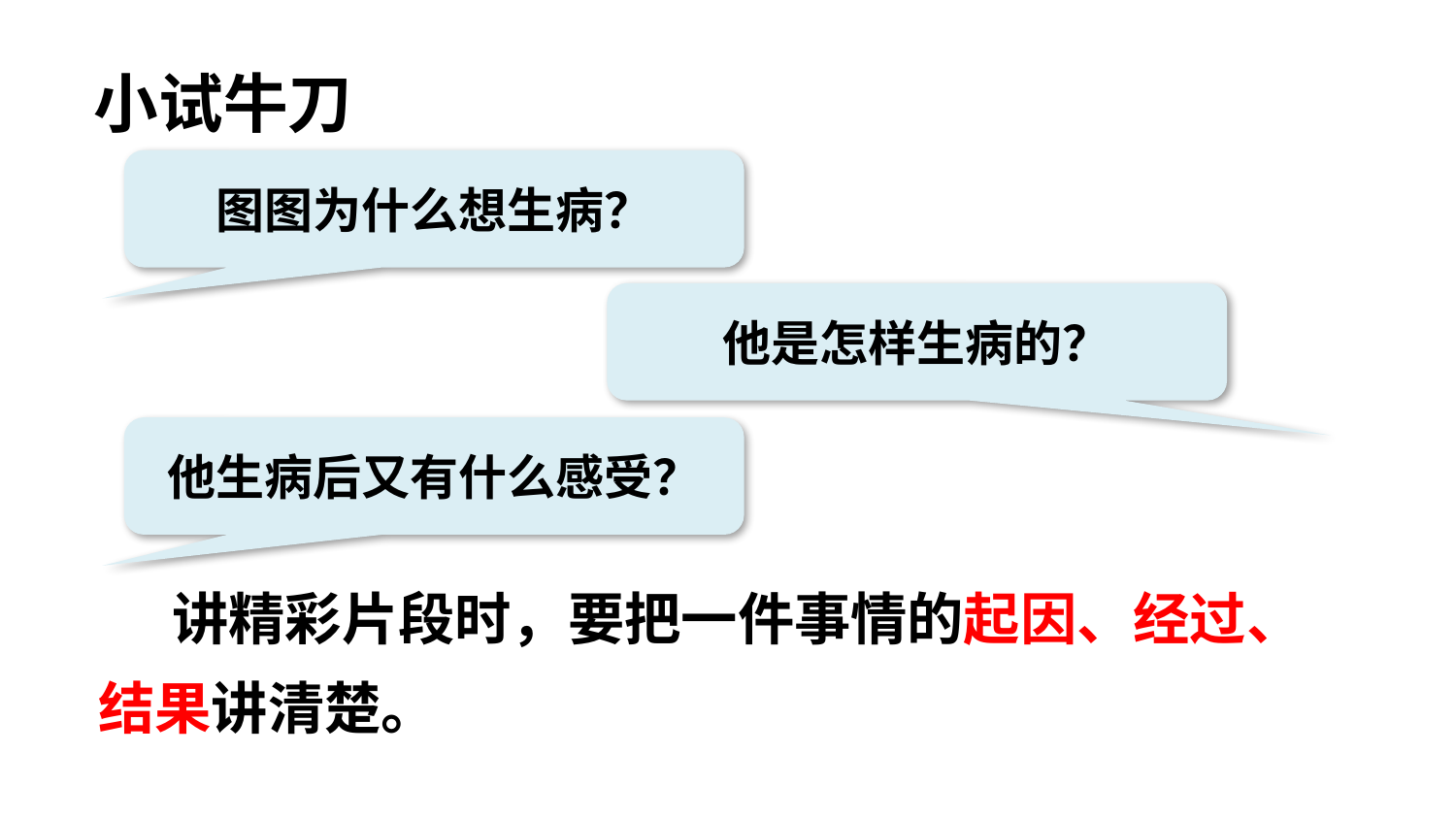

小试牛刀
图图为什么想生病？
他是怎样生病的？
他生病后又有什么感受？
    讲精彩片段时，要把一件事情的起因、经过、结果讲清楚。